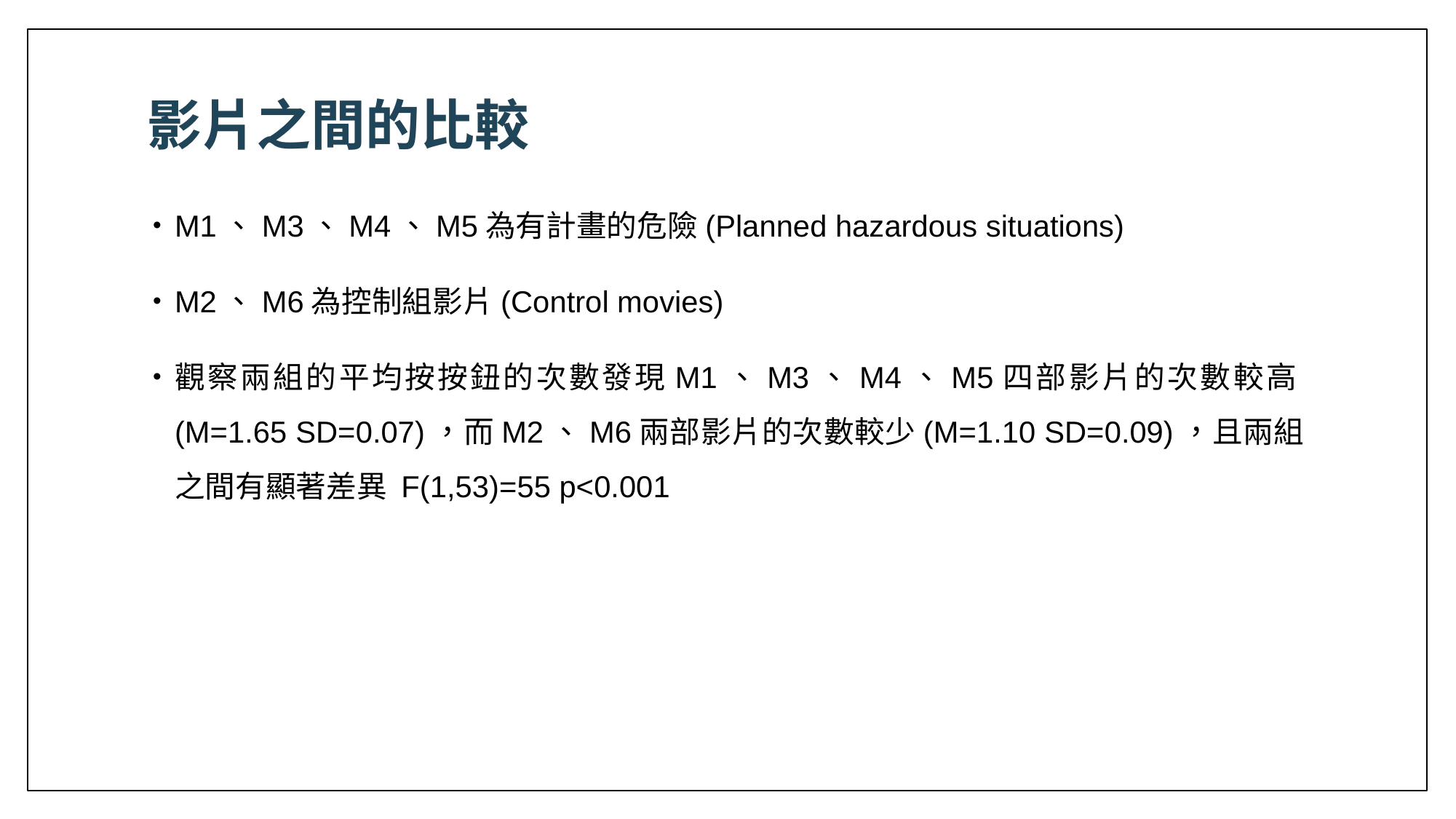

# 影片之間的比較
M1、M3、M4、M5為有計畫的危險(Planned hazardous situations)
M2、M6為控制組影片(Control movies)
觀察兩組的平均按按鈕的次數發現M1、M3、M4、M5四部影片的次數較高(M=1.65 SD=0.07)，而M2、M6兩部影片的次數較少(M=1.10 SD=0.09)，且兩組之間有顯著差異 F(1,53)=55 p<0.001